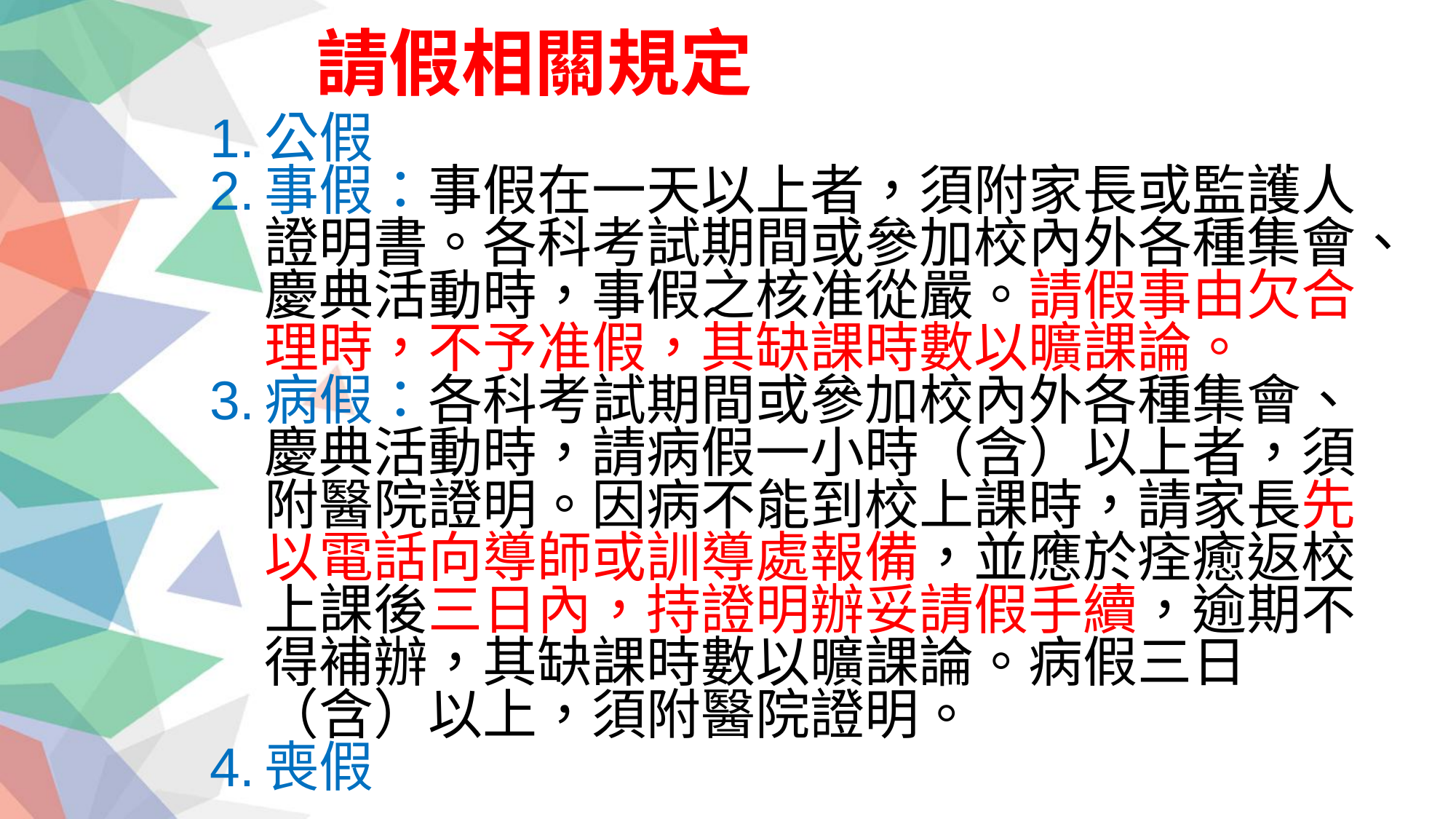

# 請假相關規定
公假
事假：事假在一天以上者，須附家長或監護人證明書。各科考試期間或參加校內外各種集會、慶典活動時，事假之核准從嚴。請假事由欠合理時，不予准假，其缺課時數以曠課論。
病假：各科考試期間或參加校內外各種集會、慶典活動時，請病假一小時（含）以上者，須附醫院證明。因病不能到校上課時，請家長先以電話向導師或訓導處報備，並應於痊癒返校上課後三日內，持證明辦妥請假手續，逾期不得補辦，其缺課時數以曠課論。病假三日（含）以上，須附醫院證明。
喪假